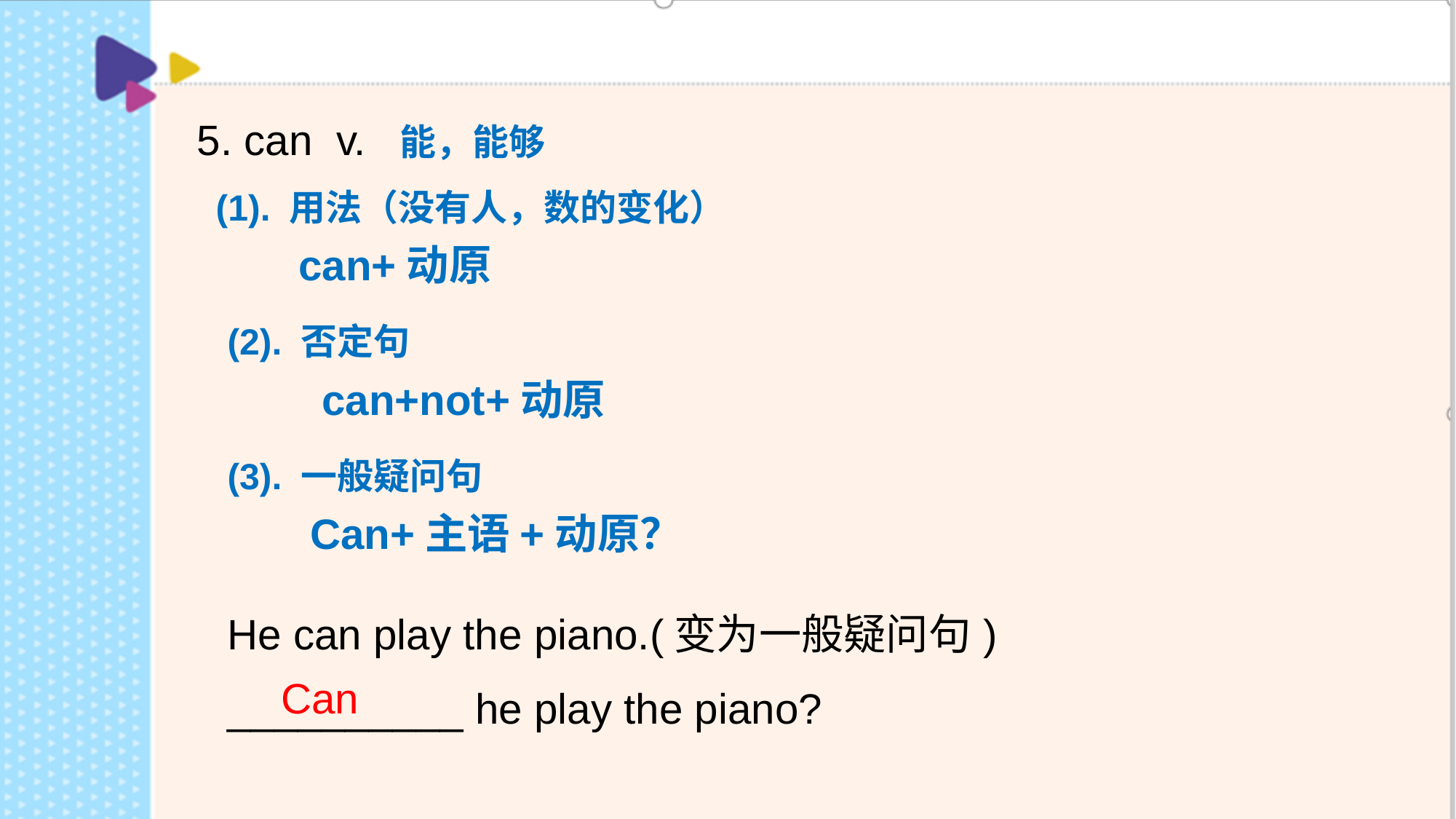

5. can  v.  能，能够
(1). 用法（没有人，数的变化）
       can+动原
(2). 否定句
        can+not+动原
(3). 一般疑问句
       Can+主语+动原？
| He can play the piano.(变为一般疑问句) \_\_\_\_\_\_\_\_\_\_ he play the piano? |
| --- |
Can